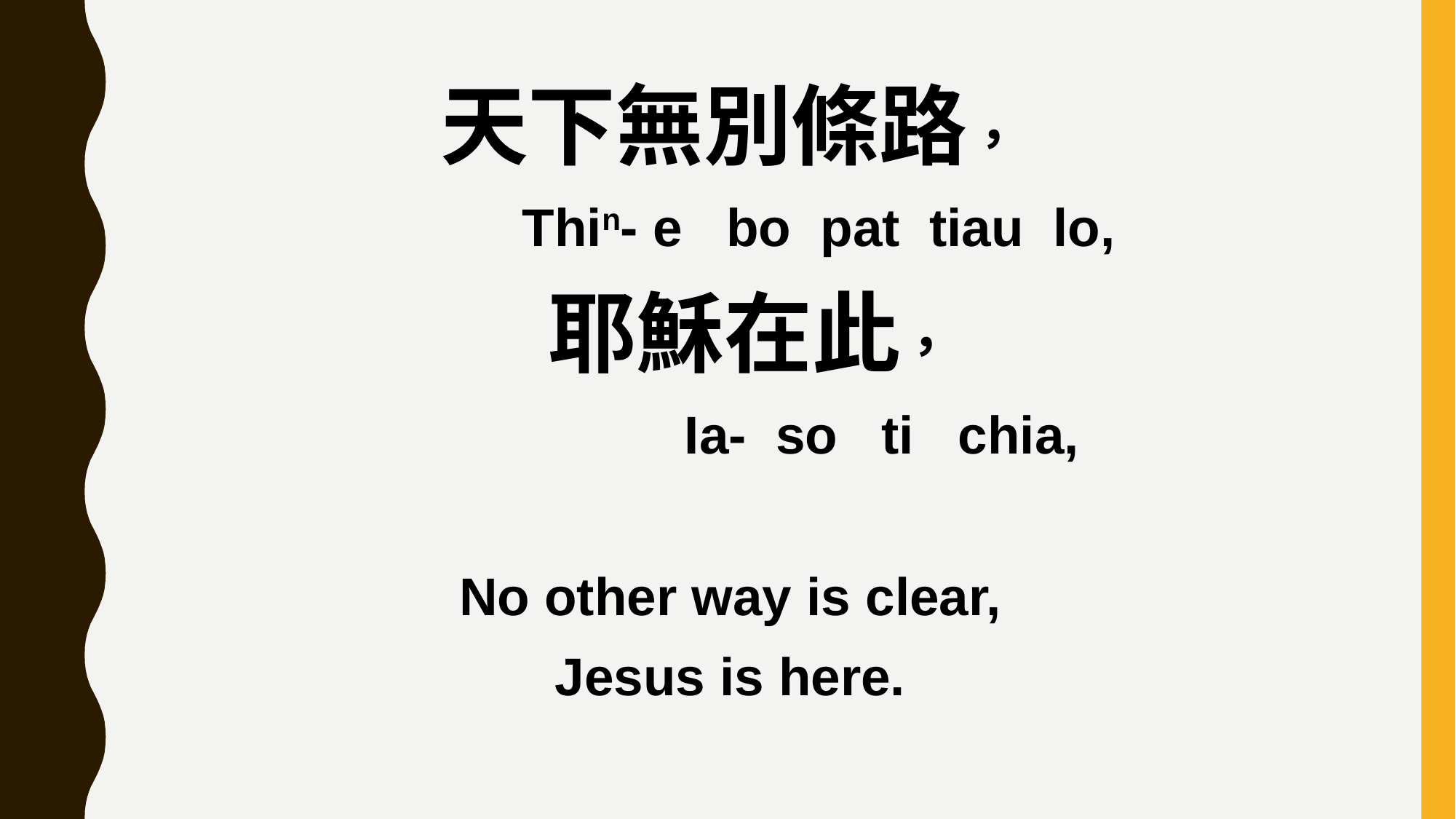

天下無別條路，
                      Thin- e   bo  pat  tiau  lo,
 耶穌在此，
                                 Ia-  so   ti   chia,

No other way is clear,
Jesus is here.